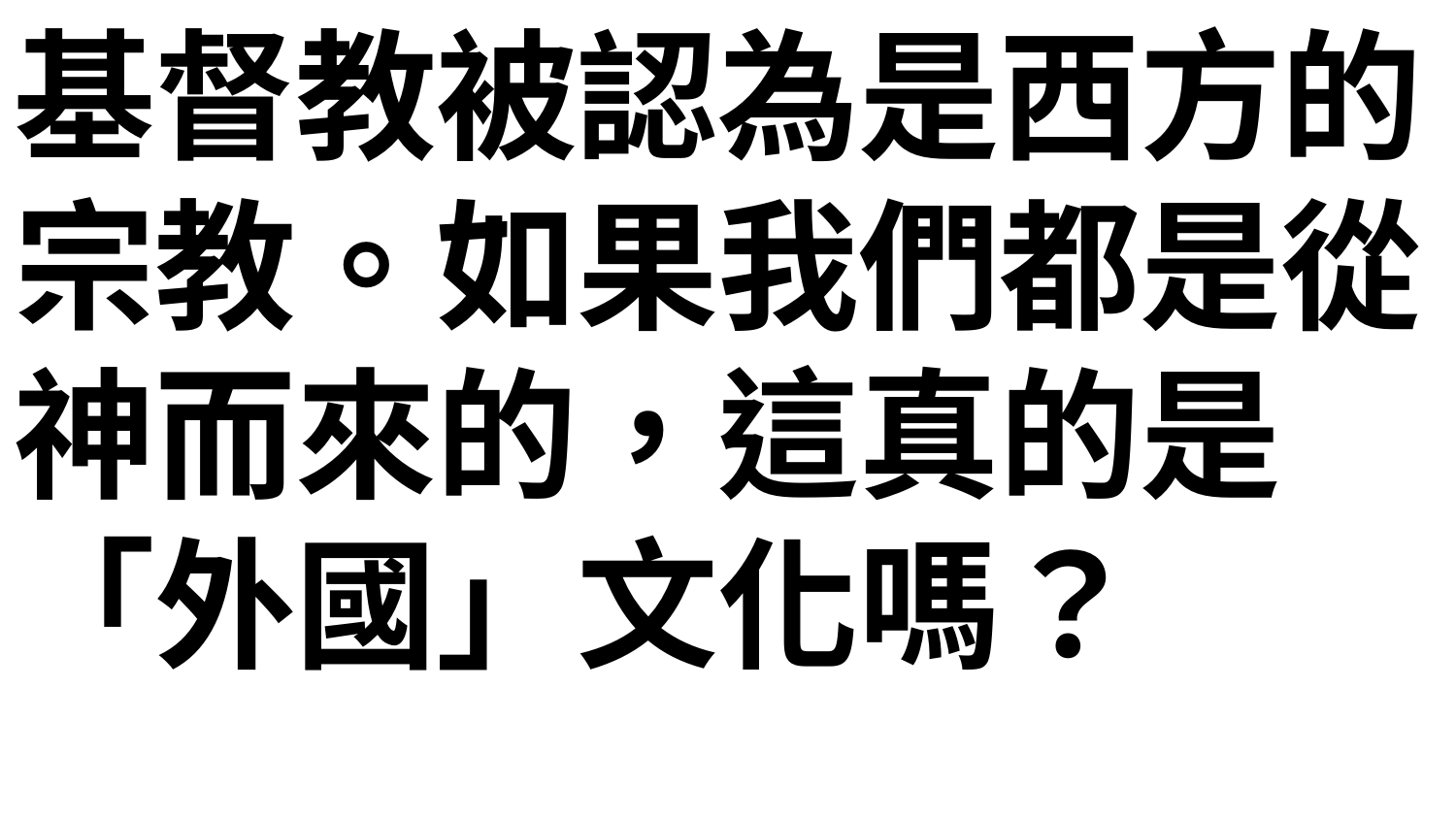

基督教被認為是西方的宗教。如果我們都是從神而來的，這真的是「外國」文化嗎？